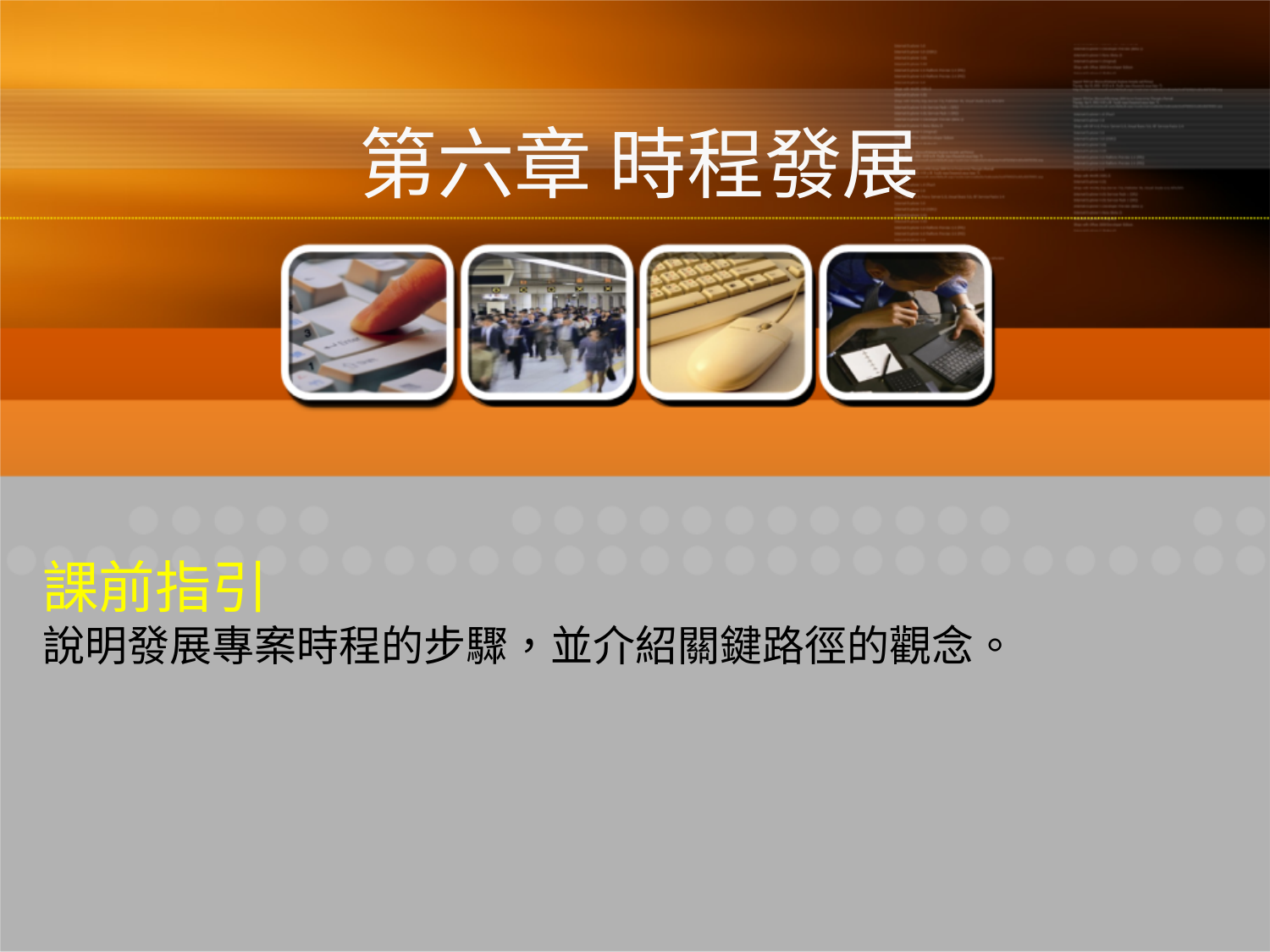

第六章 時程發展
課前指引
說明發展專案時程的步驟，並介紹關鍵路徑的觀念。